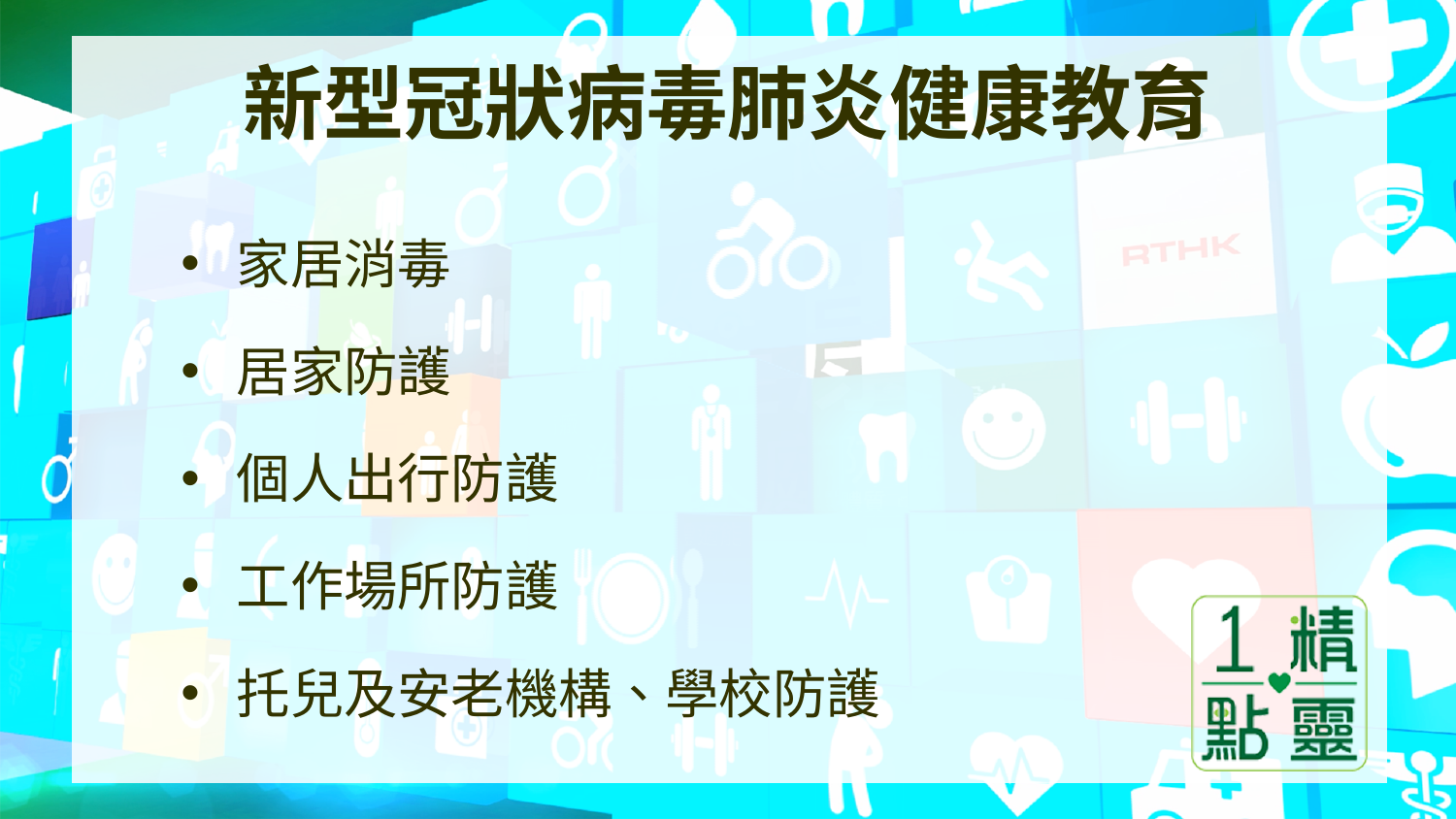

# 新型冠狀病毒肺炎健康教育
家居消毒
居家防護
個人出行防護
工作場所防護
托兒及安老機構、學校防護